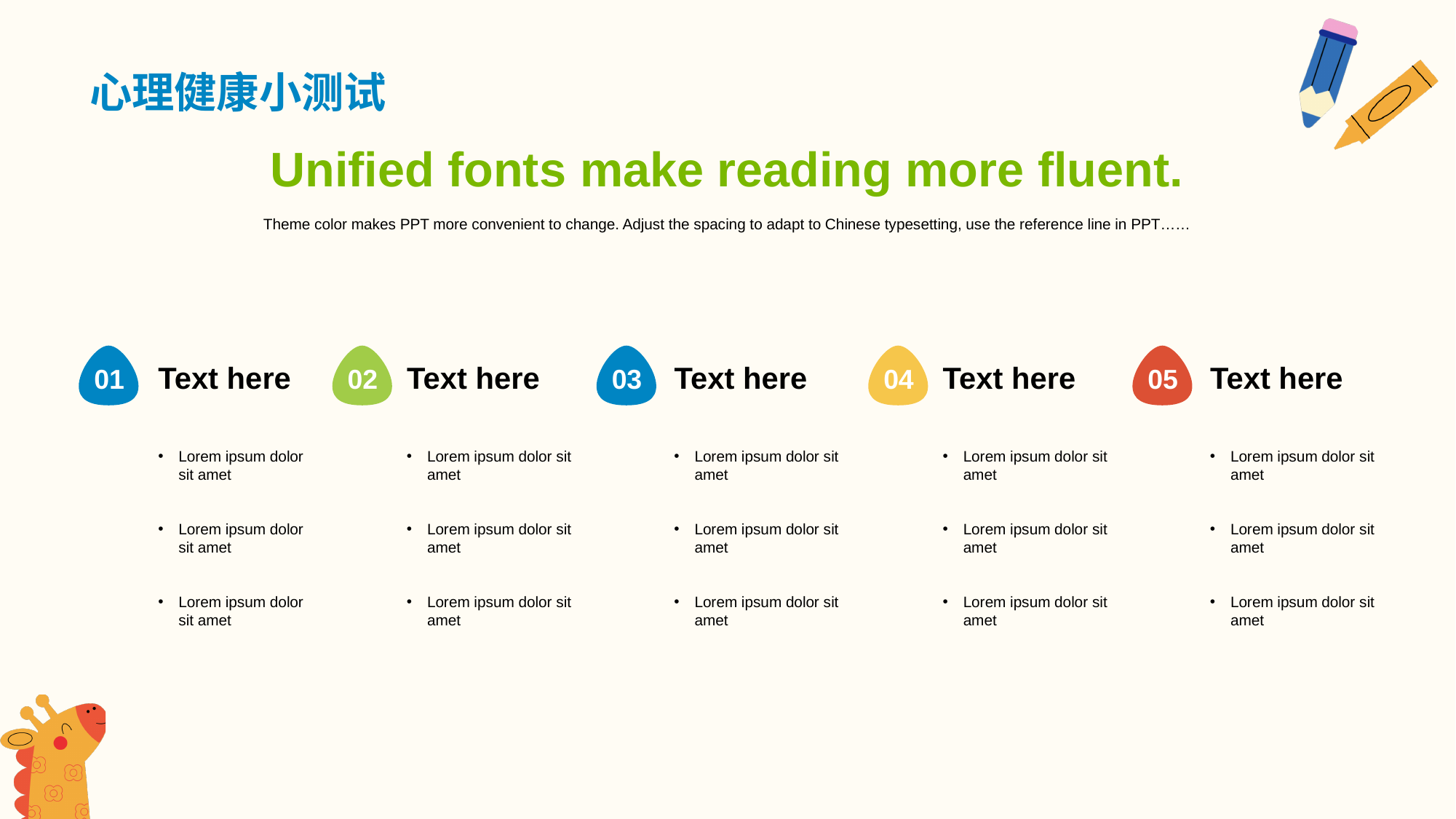

# 心理健康小测试
Unified fonts make reading more fluent.
Theme color makes PPT more convenient to change. Adjust the spacing to adapt to Chinese typesetting, use the reference line in PPT……

01
Text here
Lorem ipsum dolor sit amet

Lorem ipsum dolor sit amet

Lorem ipsum dolor sit amet

02
Text here
Lorem ipsum dolor sit amet

Lorem ipsum dolor sit amet

Lorem ipsum dolor sit amet

03
Text here
Lorem ipsum dolor sit amet

Lorem ipsum dolor sit amet

Lorem ipsum dolor sit amet

04
Text here
Lorem ipsum dolor sit amet

Lorem ipsum dolor sit amet

Lorem ipsum dolor sit amet

05
Text here
Lorem ipsum dolor sit amet

Lorem ipsum dolor sit amet

Lorem ipsum dolor sit amet